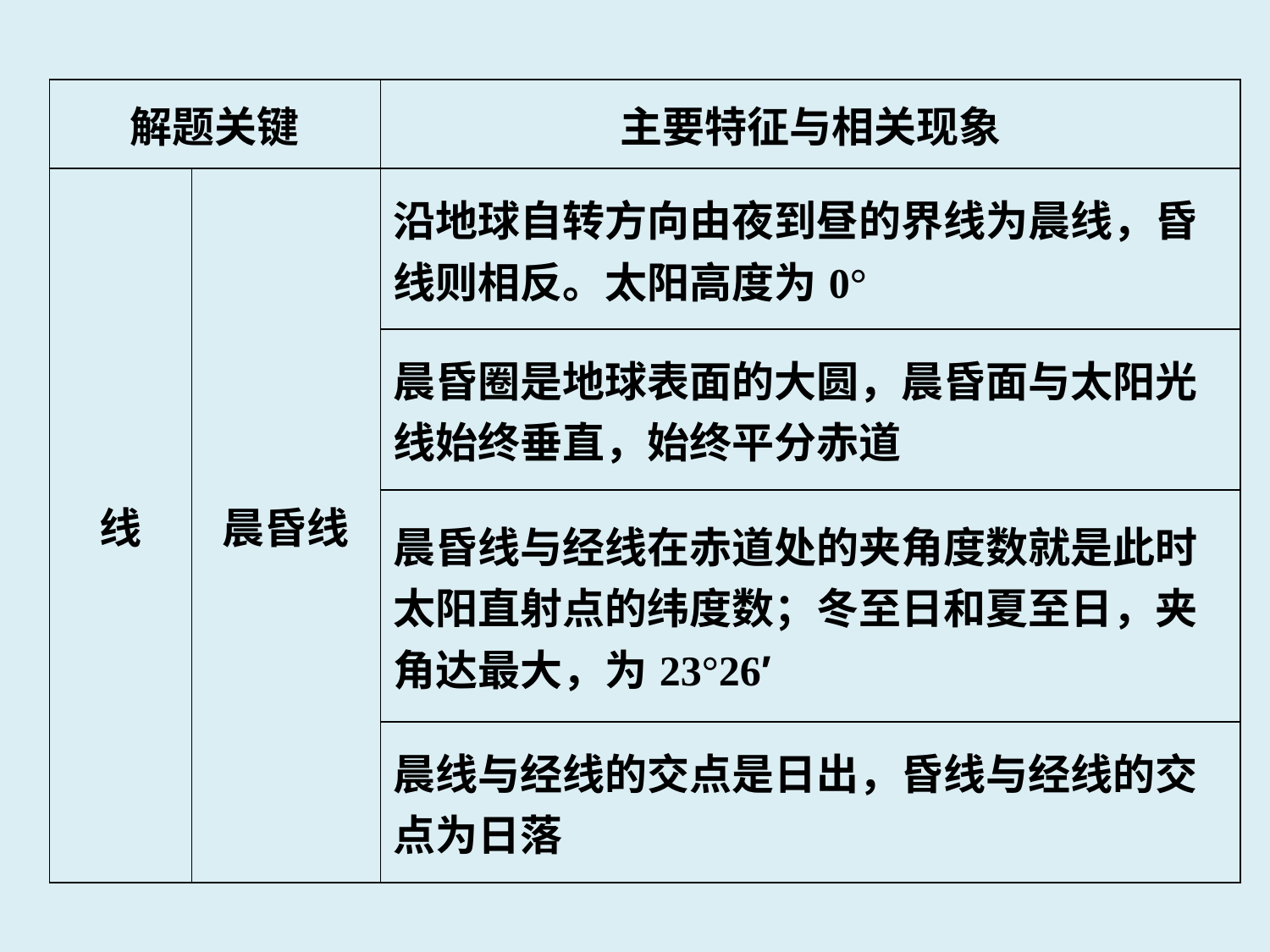

| 解题关键 |  | 主要特征与相关现象 |
| --- | --- | --- |
| 线 | 晨昏线 | 沿地球自转方向由夜到昼的界线为晨线，昏线则相反。太阳高度为0° |
|  |  | 晨昏圈是地球表面的大圆，晨昏面与太阳光线始终垂直，始终平分赤道 |
|  |  | 晨昏线与经线在赤道处的夹角度数就是此时太阳直射点的纬度数；冬至日和夏至日，夹角达最大，为23°26′ |
|  |  | 晨线与经线的交点是日出，昏线与经线的交点为日落 |